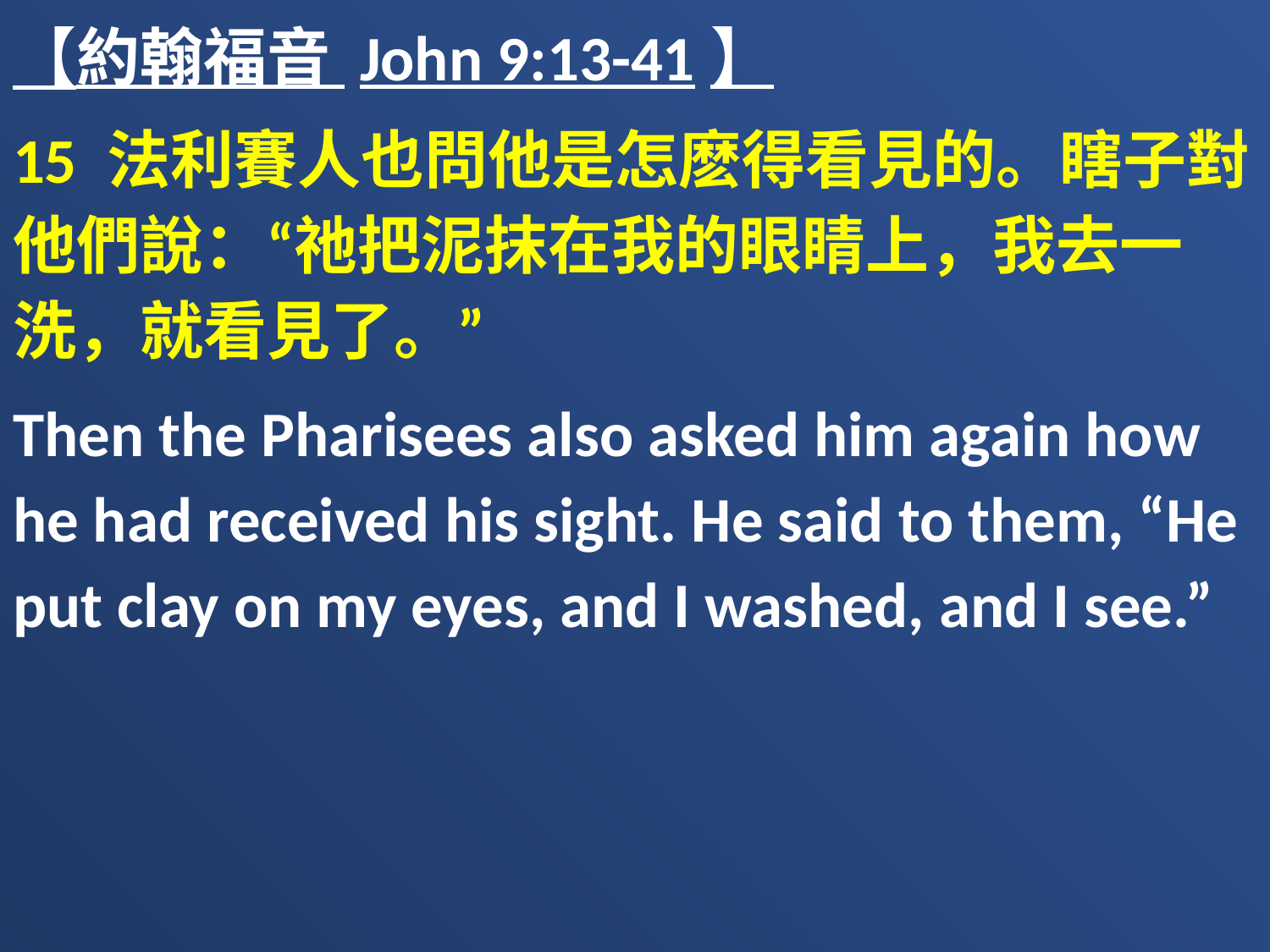

【約翰福音 John 9:13-41】
15 法利賽人也問他是怎麽得看見的。瞎子對他們說：“祂把泥抹在我的眼睛上，我去一洗，就看見了。”
Then the Pharisees also asked him again how he had received his sight. He said to them, “He put clay on my eyes, and I washed, and I see.”